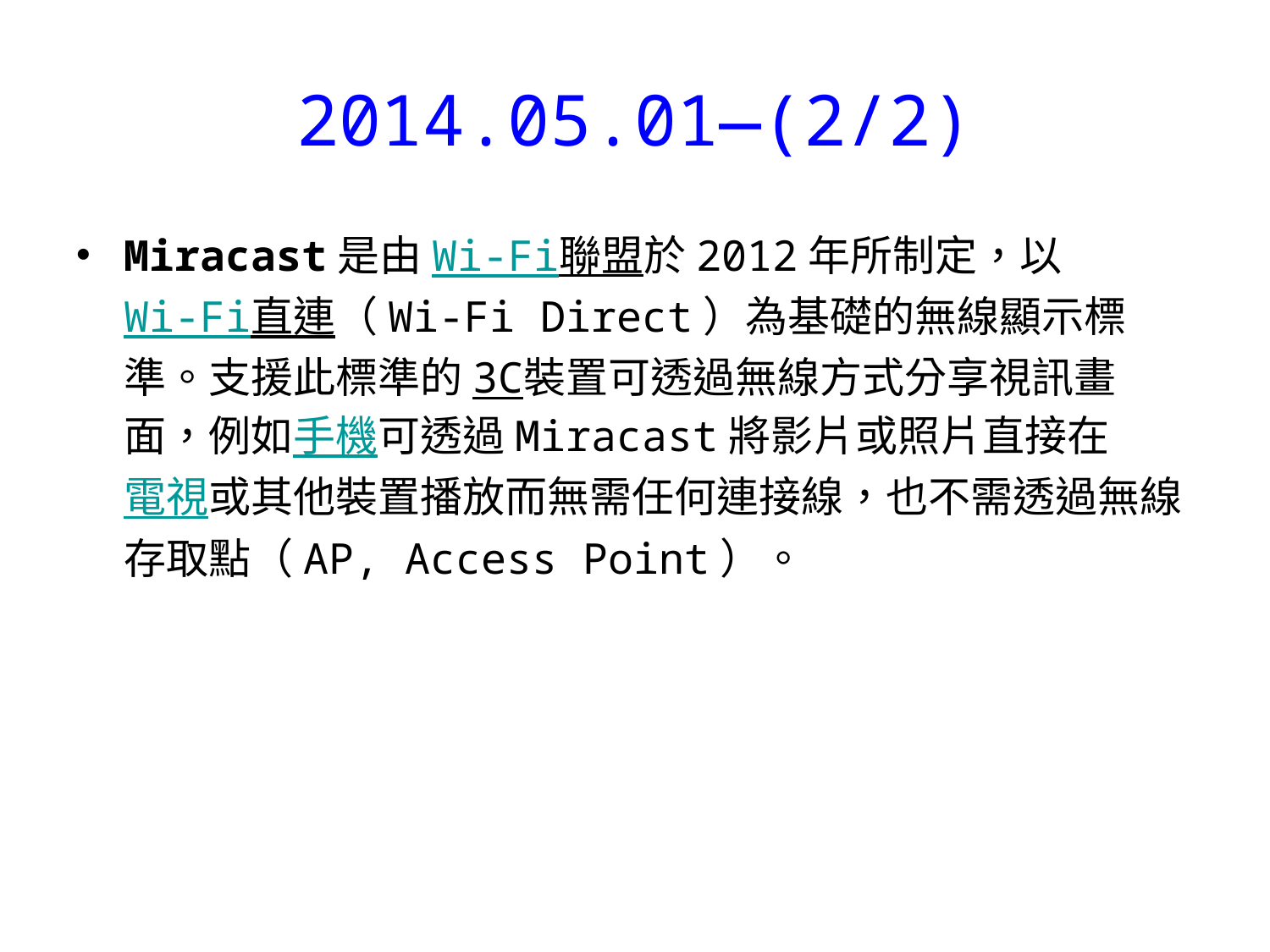

# 2014.05.01—(2/2)
Miracast是由Wi-Fi聯盟於2012年所制定，以Wi-Fi直連（Wi-Fi Direct）為基礎的無線顯示標準。支援此標準的3C裝置可透過無線方式分享視訊畫面，例如手機可透過Miracast將影片或照片直接在電視或其他裝置播放而無需任何連接線，也不需透過無線存取點（AP, Access Point）。